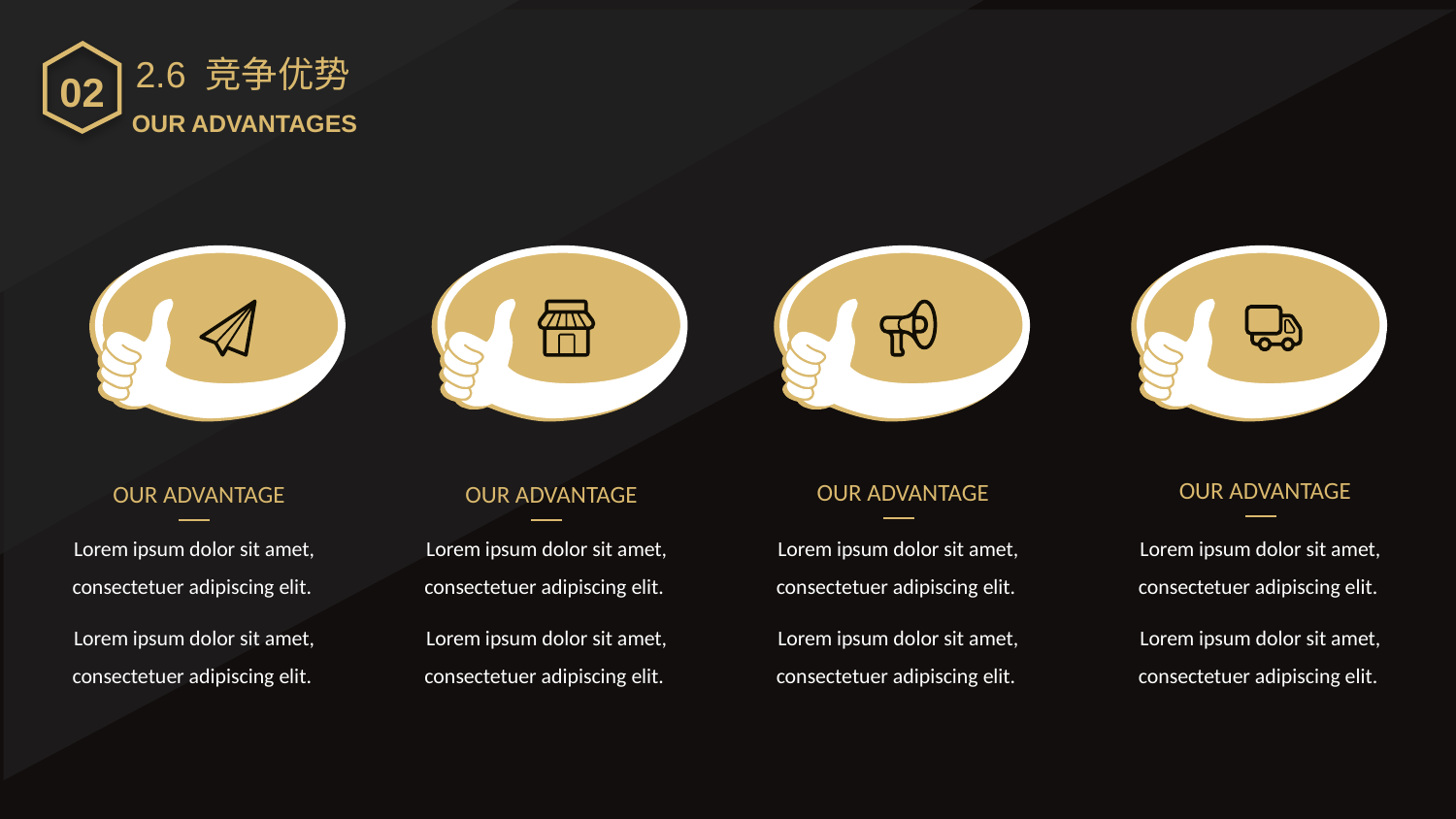

02
2.6 竞争优势
OUR ADVANTAGES

OUR ADVANTAGE
OUR ADVANTAGE
OUR ADVANTAGE
OUR ADVANTAGE
Lorem ipsum dolor sit amet, consectetuer adipiscing elit.
Lorem ipsum dolor sit amet, consectetuer adipiscing elit.
Lorem ipsum dolor sit amet, consectetuer adipiscing elit.
Lorem ipsum dolor sit amet, consectetuer adipiscing elit.
Lorem ipsum dolor sit amet, consectetuer adipiscing elit.
Lorem ipsum dolor sit amet, consectetuer adipiscing elit.
Lorem ipsum dolor sit amet, consectetuer adipiscing elit.
Lorem ipsum dolor sit amet, consectetuer adipiscing elit.